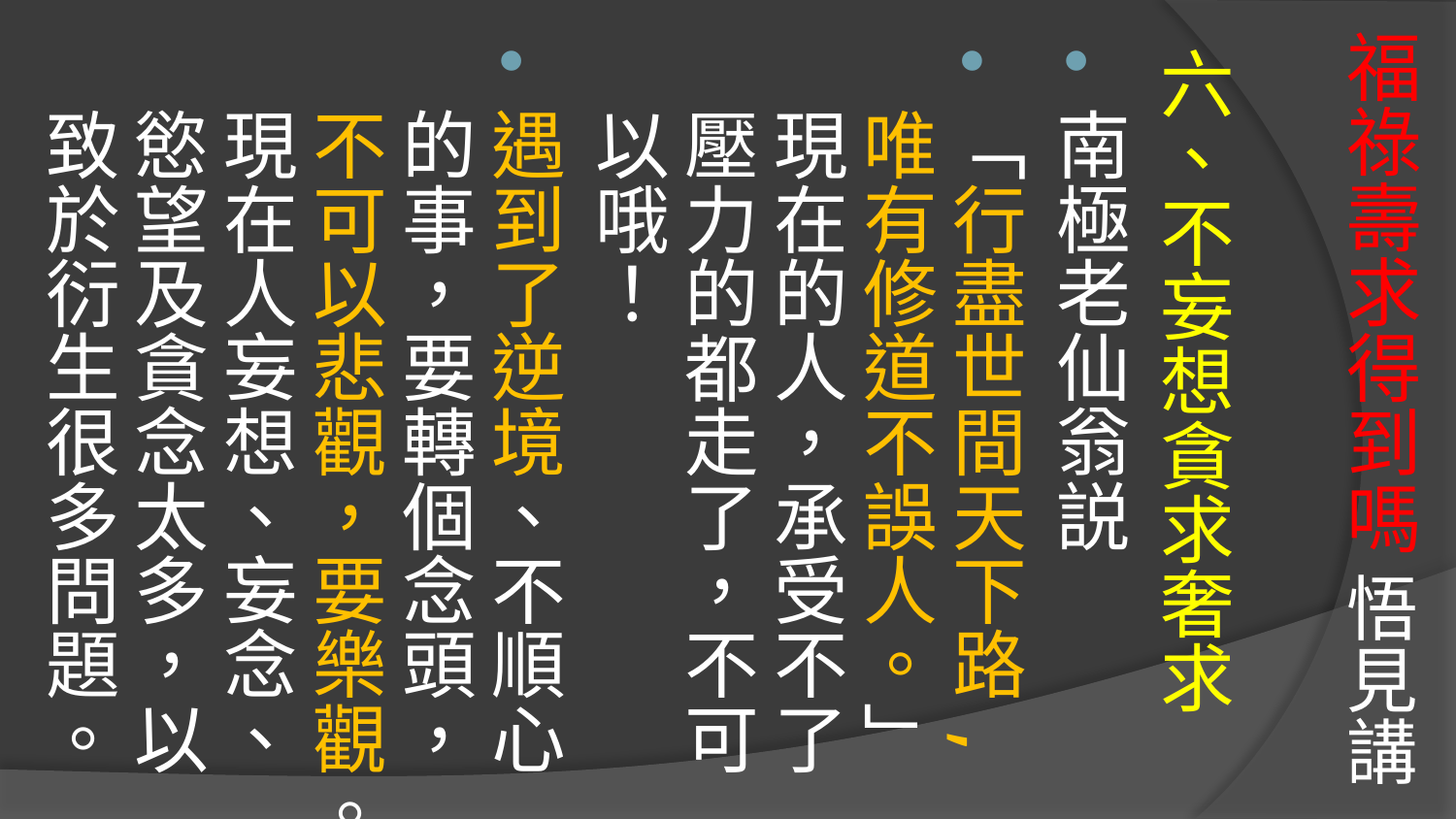

# 福祿壽求得到嗎 悟見講
六、不妄想貪求奢求
南極老仙翁説
「行盡世間天下路,唯有修道不誤人。」現在的人，承受不了壓力的都走了，不可以哦！
遇到了逆境、不順心的事，要轉個念頭，不可以悲觀，要樂觀。現在人妄想、妄念、慾望及貪念太多，以致於衍生很多問題。